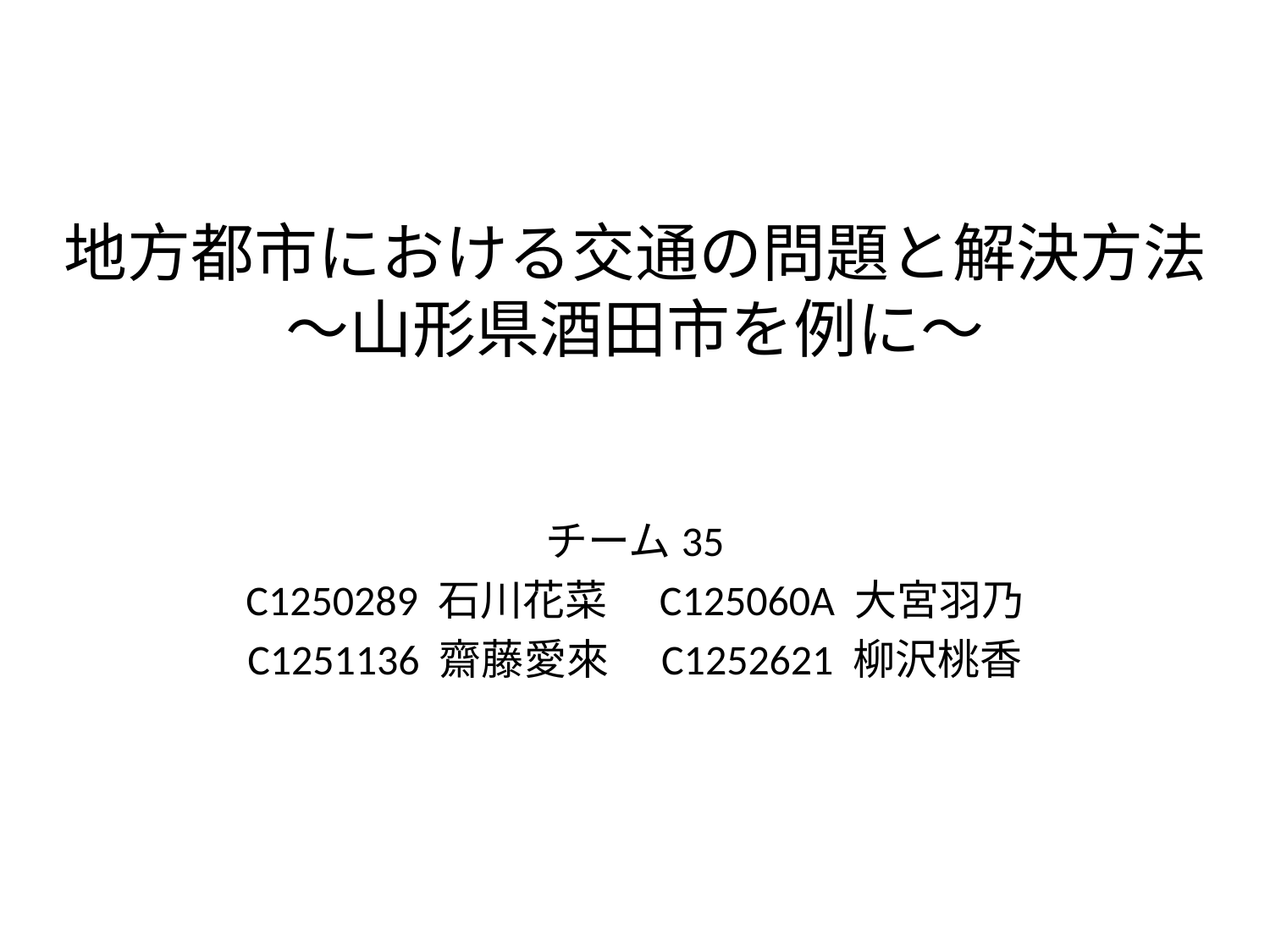

# 地方都市における交通の問題と解決方法
〜山形県酒田市を例に〜
チーム35
C1250289 石川花菜　C125060A 大宮羽乃
C1251136 齋藤愛來　C1252621 柳沢桃香